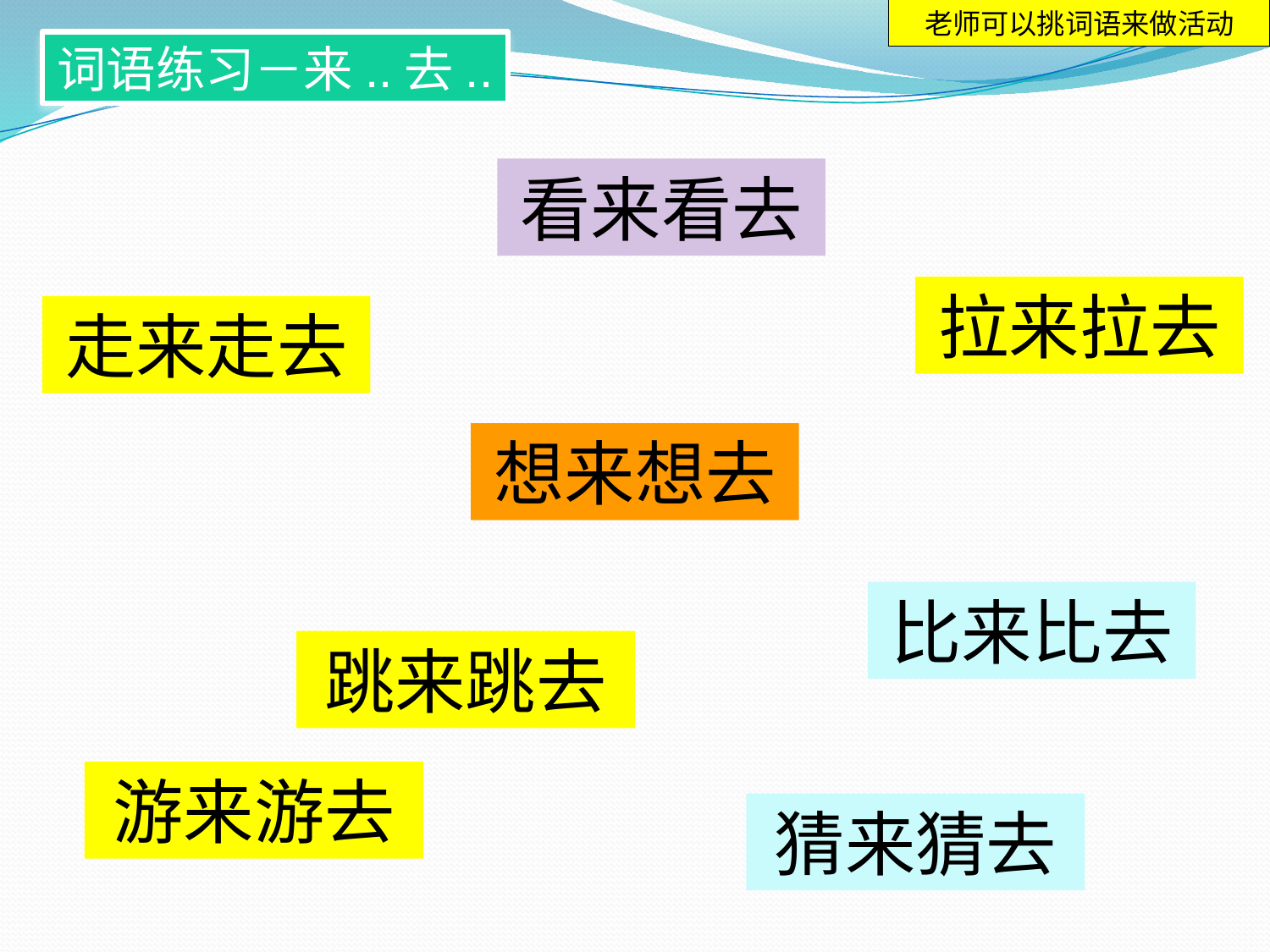

老师可以挑词语来做活动
词语练习－来..去..
看来看去
拉来拉去
走来走去
想来想去
比来比去
跳来跳去
游来游去
猜来猜去